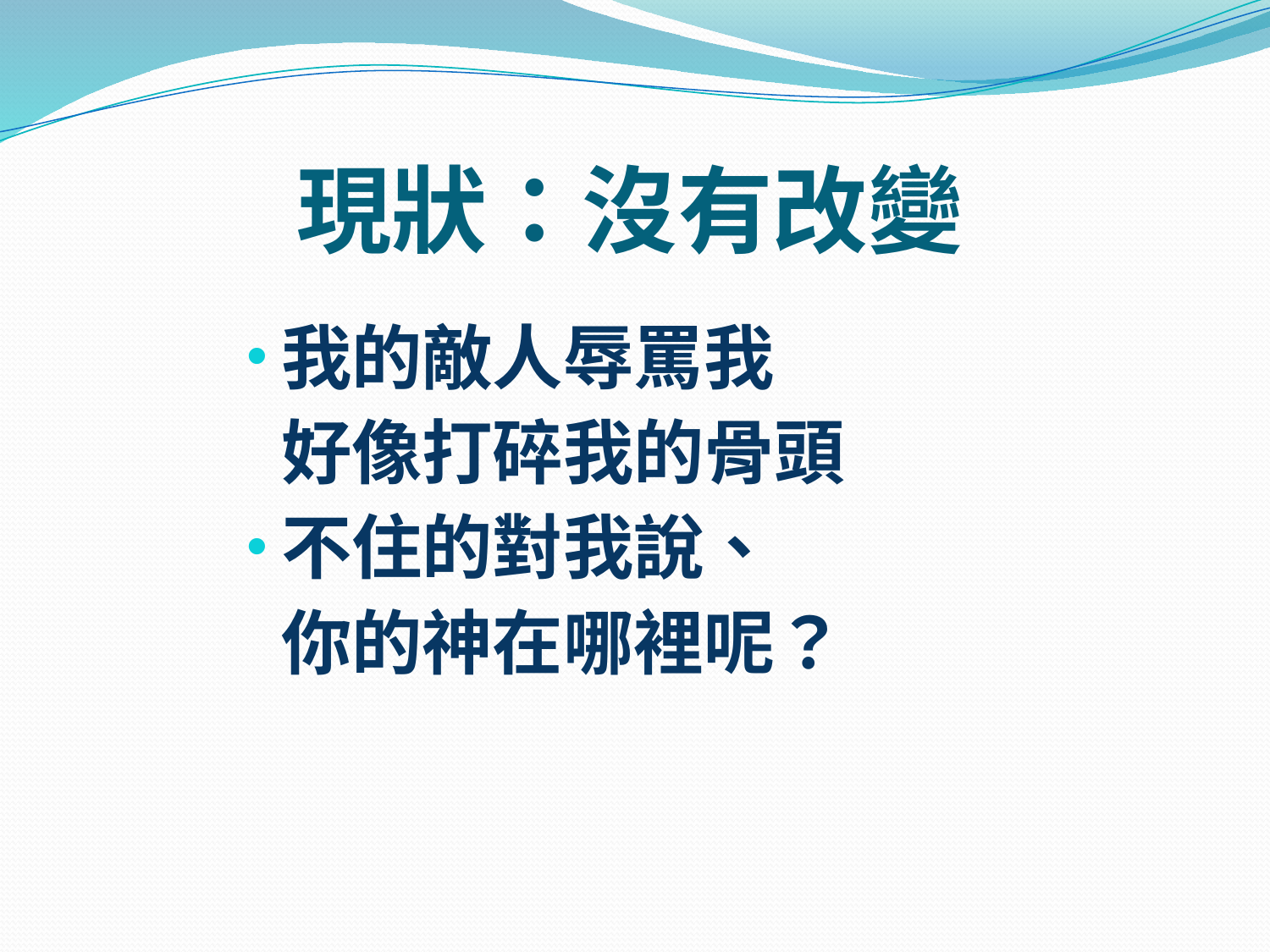

# 現狀：沒有改變
我的敵人辱罵我
	好像打碎我的骨頭
不住的對我說、
	你的神在哪裡呢？